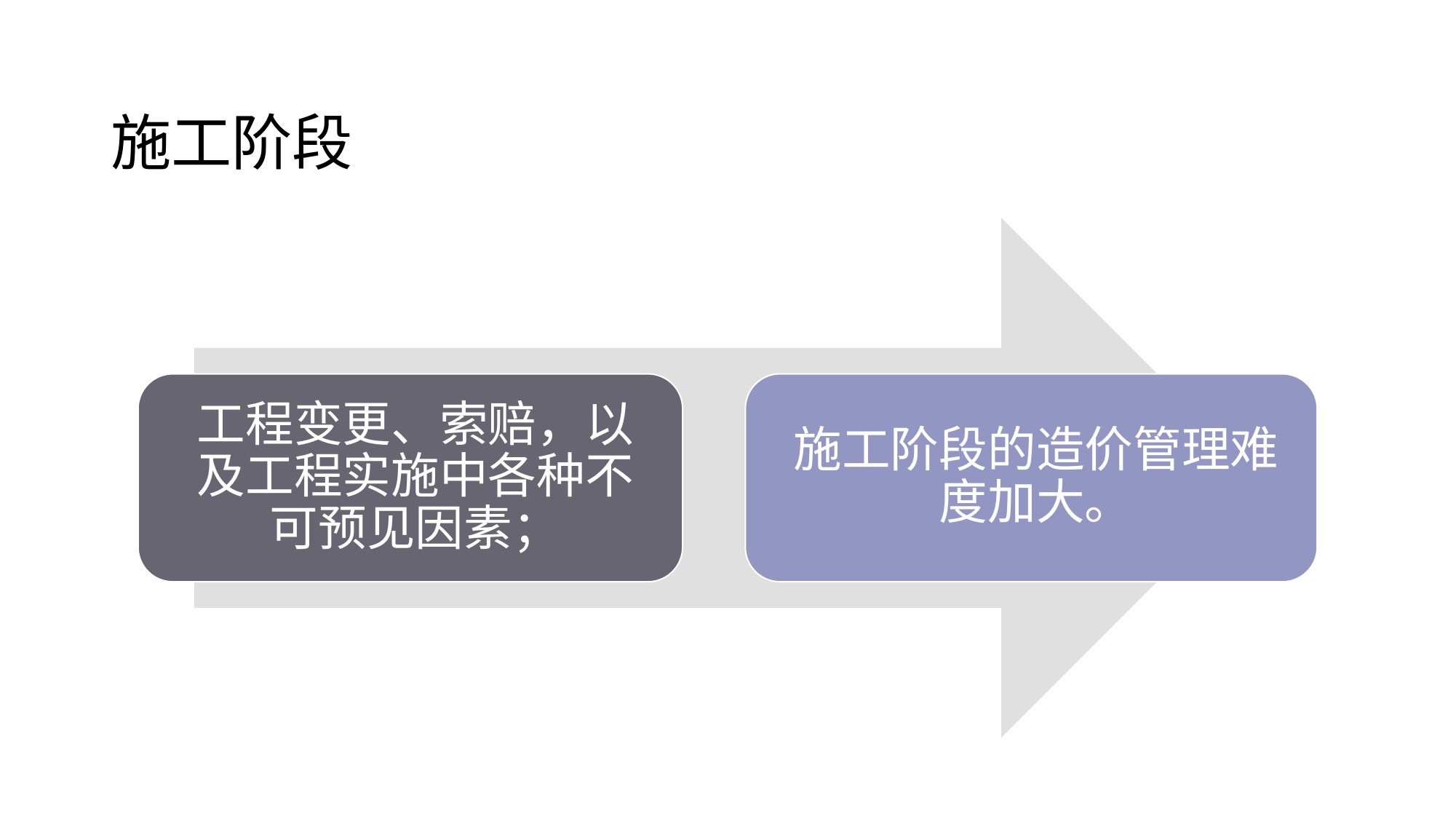

# 施工阶段
工程变更、索赔，以及工程实施中各种不可预见因素；
施工阶段的造价管理难度加大。